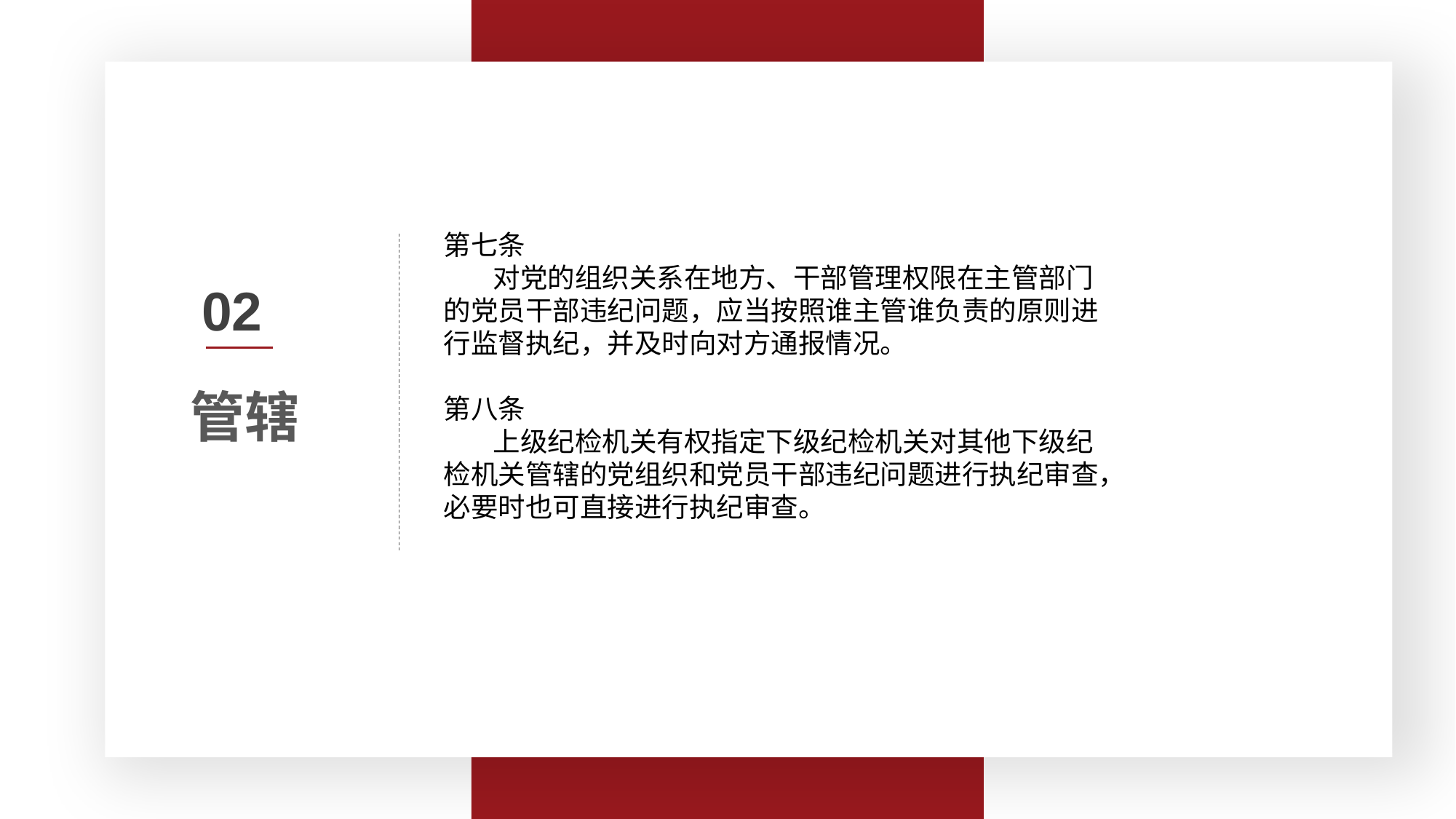

第三条 监督执纪工作应当遵循以下原则：
　　（一）坚持以习近平同志为核心的党中央集中统一领导，牢固树立政治意识、大局意识、核心意识、看齐意识，体现监督执纪的政治性，严守政治纪律和政治规矩；
　　（二）坚持纪律检查工作双重领导体制，监督执纪工作以上级纪委领导为主，线索处置、立案审查在向同级党委报告的同时必须向上级纪委报告；
　　（三）坚持以事实为依据，以党规党纪为准绳，把握政策、宽严相济，惩前毖后、治病救人；
　　（四）坚持信任不能代替监督，严格工作程序、有效管控风险点，强化对监督执纪各环节的监督制约。
第七条
       对党的组织关系在地方、干部管理权限在主管部门的党员干部违纪问题，应当按照谁主管谁负责的原则进行监督执纪，并及时向对方通报情况。

第八条
       上级纪检机关有权指定下级纪检机关对其他下级纪检机关管辖的党组织和党员干部违纪问题进行执纪审查，必要时也可直接进行执纪审查。

管辖

02